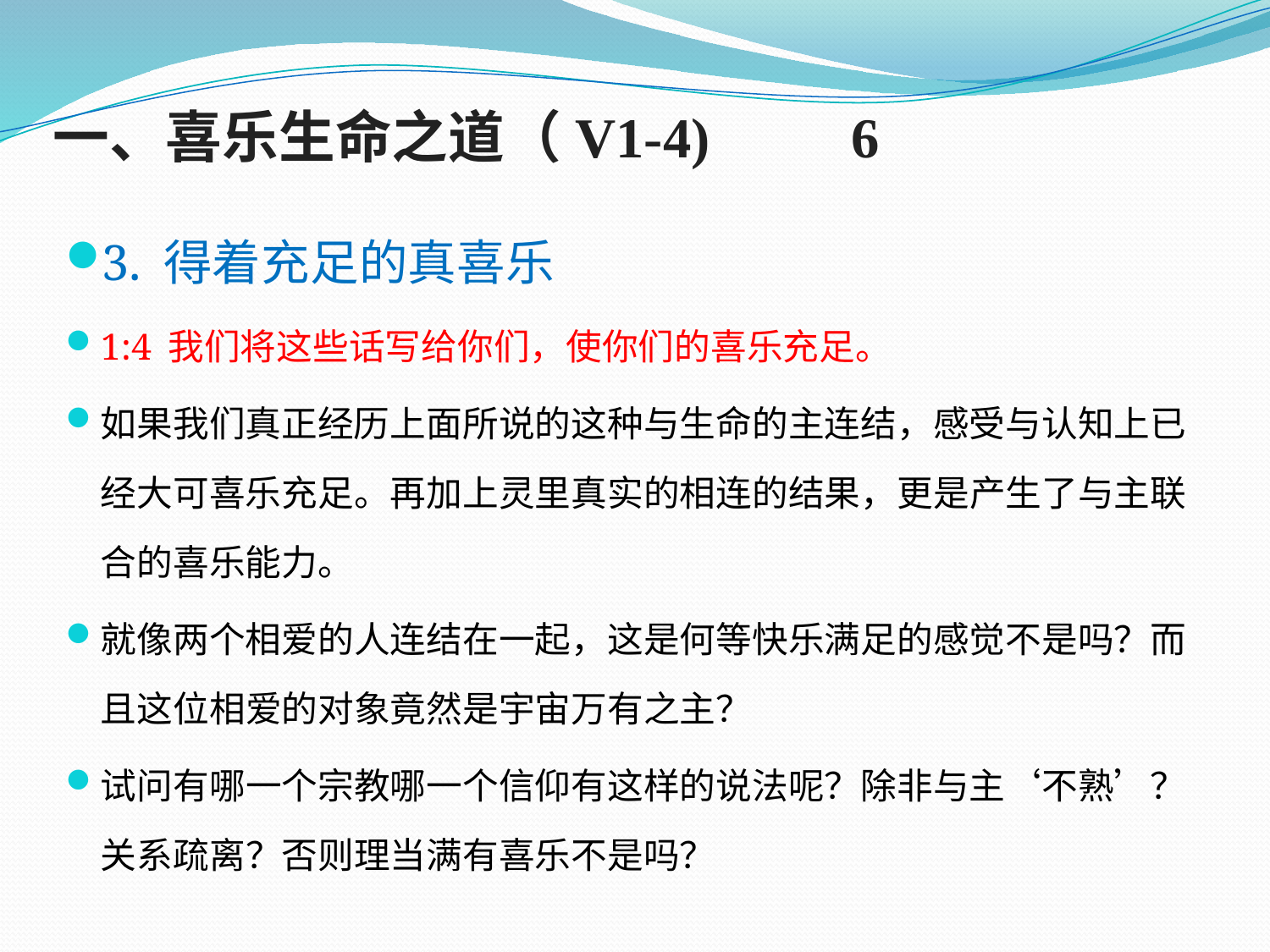

# 一、喜乐生命之道（V1-4)          6
3. 得着充足的真喜乐
1:4 我们将这些话写给你们，使你们的喜乐充足。
如果我们真正经历上面所说的这种与生命的主连结，感受与认知上已经大可喜乐充足。再加上灵里真实的相连的结果，更是产生了与主联合的喜乐能力。
就像两个相爱的人连结在一起，这是何等快乐满足的感觉不是吗？而且这位相爱的对象竟然是宇宙万有之主？
试问有哪一个宗教哪一个信仰有这样的说法呢？除非与主‘不熟’？关系疏离？否则理当满有喜乐不是吗？